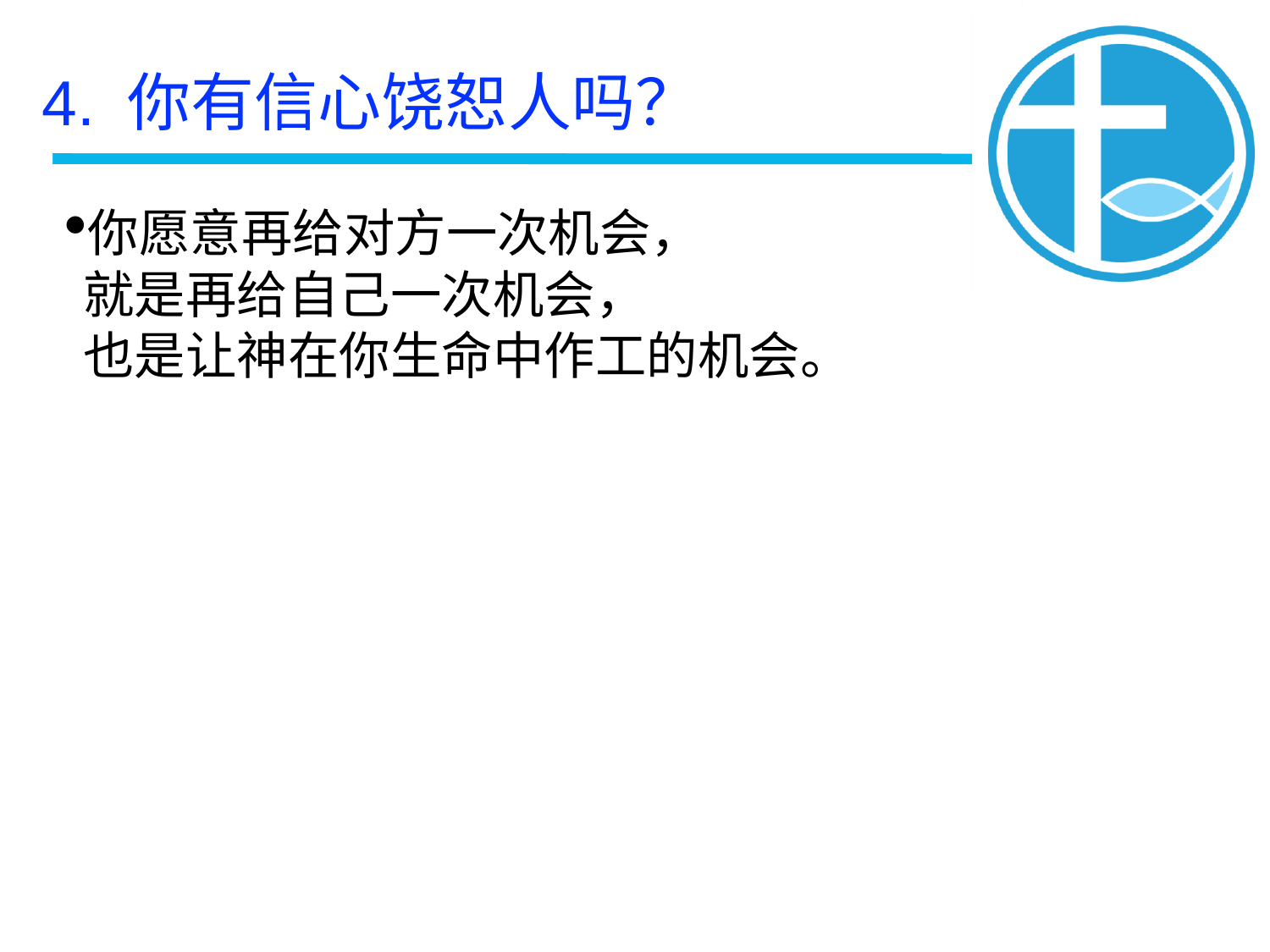

4. 你有信心饶恕人吗？
你愿意再给对方一次机会，
就是再给自己一次机会，
也是让神在你生命中作工的机会。